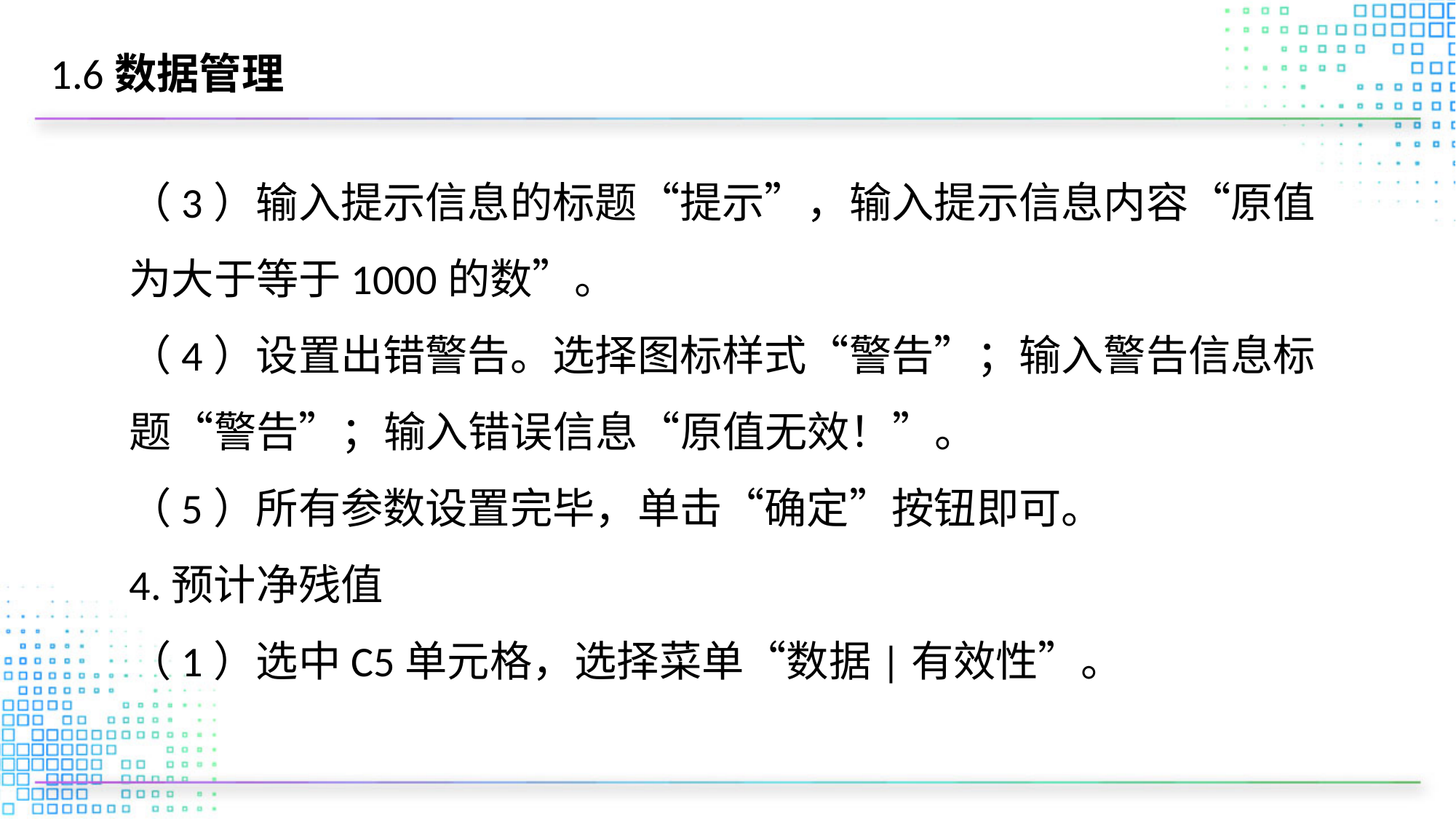

# 1.6数据管理
（3）输入提示信息的标题“提示”，输入提示信息内容“原值为大于等于1000的数”。
（4）设置出错警告。选择图标样式“警告”；输入警告信息标题“警告”；输入错误信息“原值无效！”。
（5）所有参数设置完毕，单击“确定”按钮即可。
4.预计净残值
（1）选中C5单元格，选择菜单“数据|有效性”。